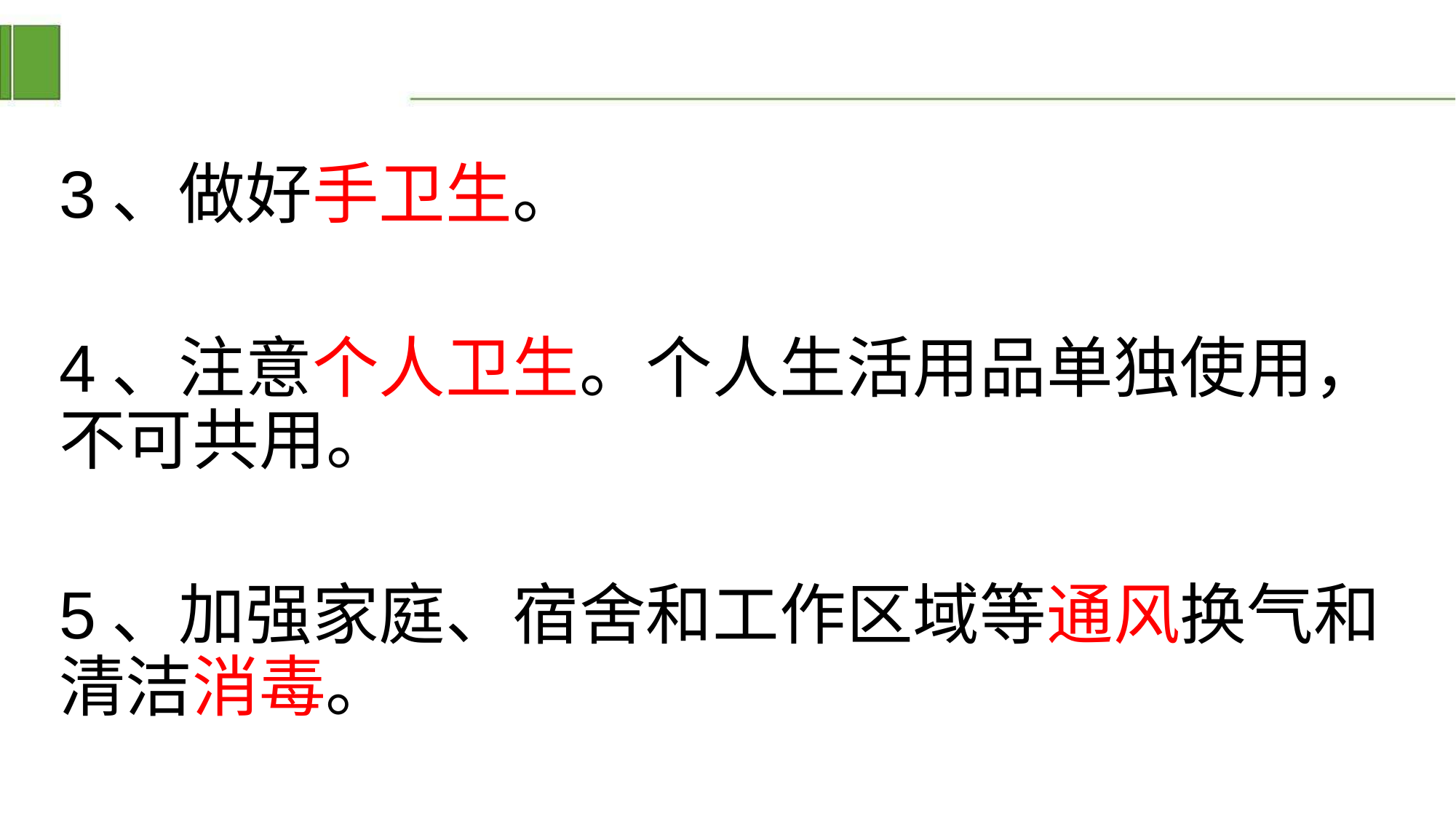

3、做好手卫生。

4、注意个人卫生。个人生活用品单独使用，不可共用。

5、加强家庭、宿舍和工作区域等通风换气和清洁消毒。
20